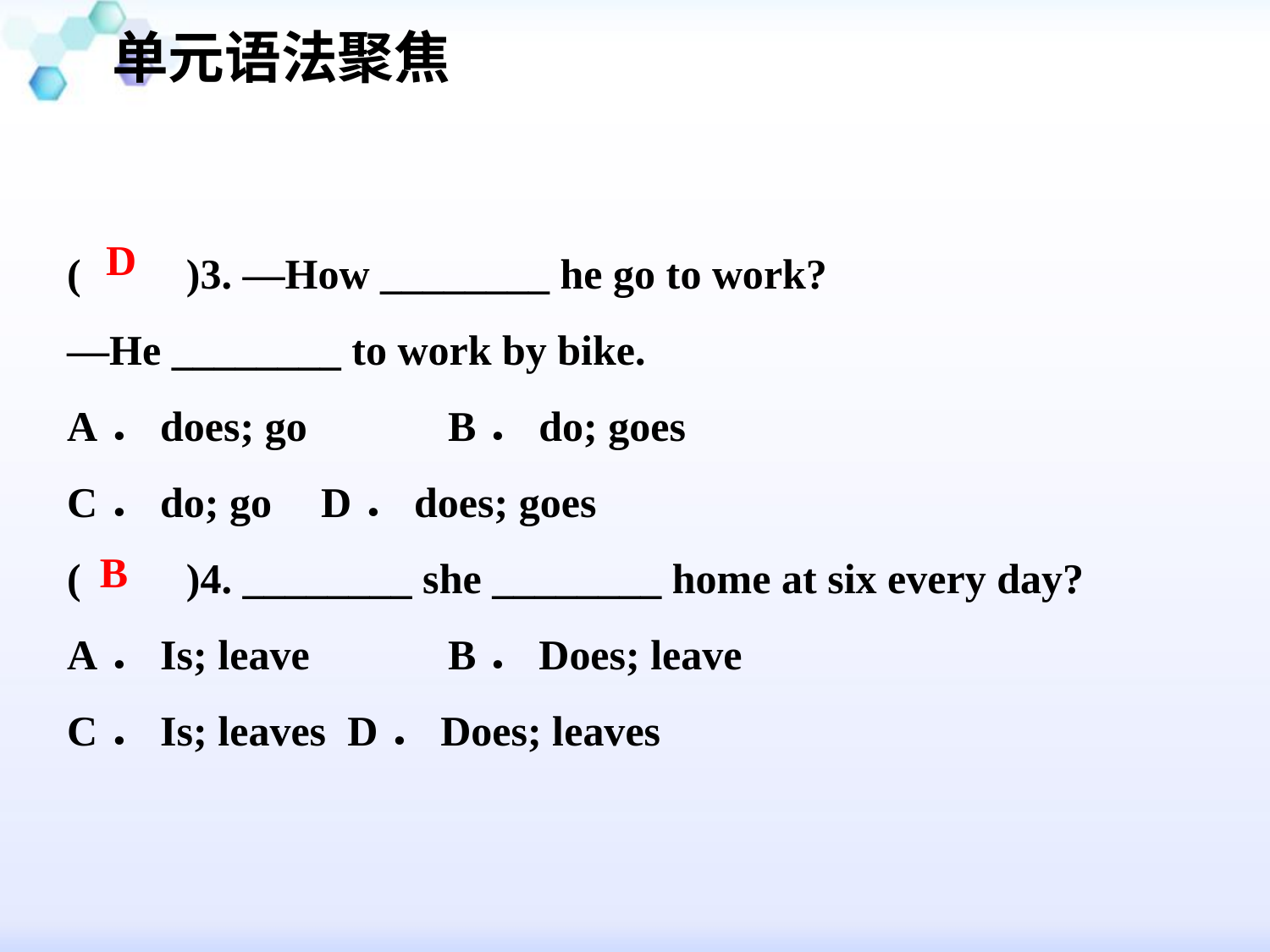

单元语法聚焦
#
(　　)3. —How ________ he go to work?
—He ________ to work by bike.
A．does; go  	B．do; goes
C．do; go  	D．does; goes
(　　)4. ________ she ________ home at six every day?
A．Is; leave  	B．Does; leave
C．Is; leaves  D．Does; leaves
D
B